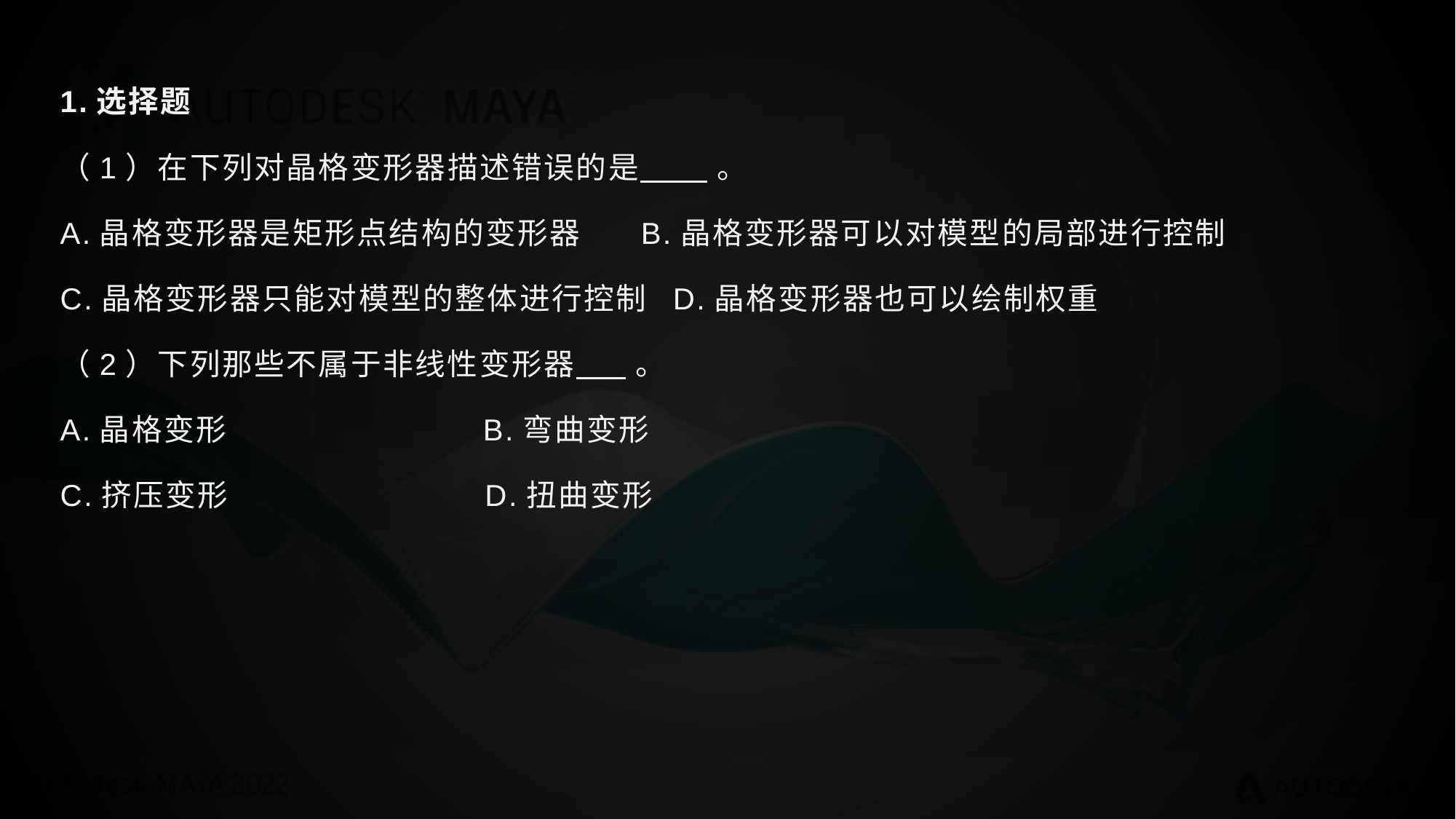

1.选择题
（1）在下列对晶格变形器描述错误的是         。
A.晶格变形器是矩形点结构的变形器      B.晶格变形器可以对模型的局部进行控制
C.晶格变形器只能对模型的整体进行控制  D.晶格变形器也可以绘制权重
（2）下列那些不属于非线性变形器       。
A.晶格变形                             B.弯曲变形
C.挤压变形                             D.扭曲变形